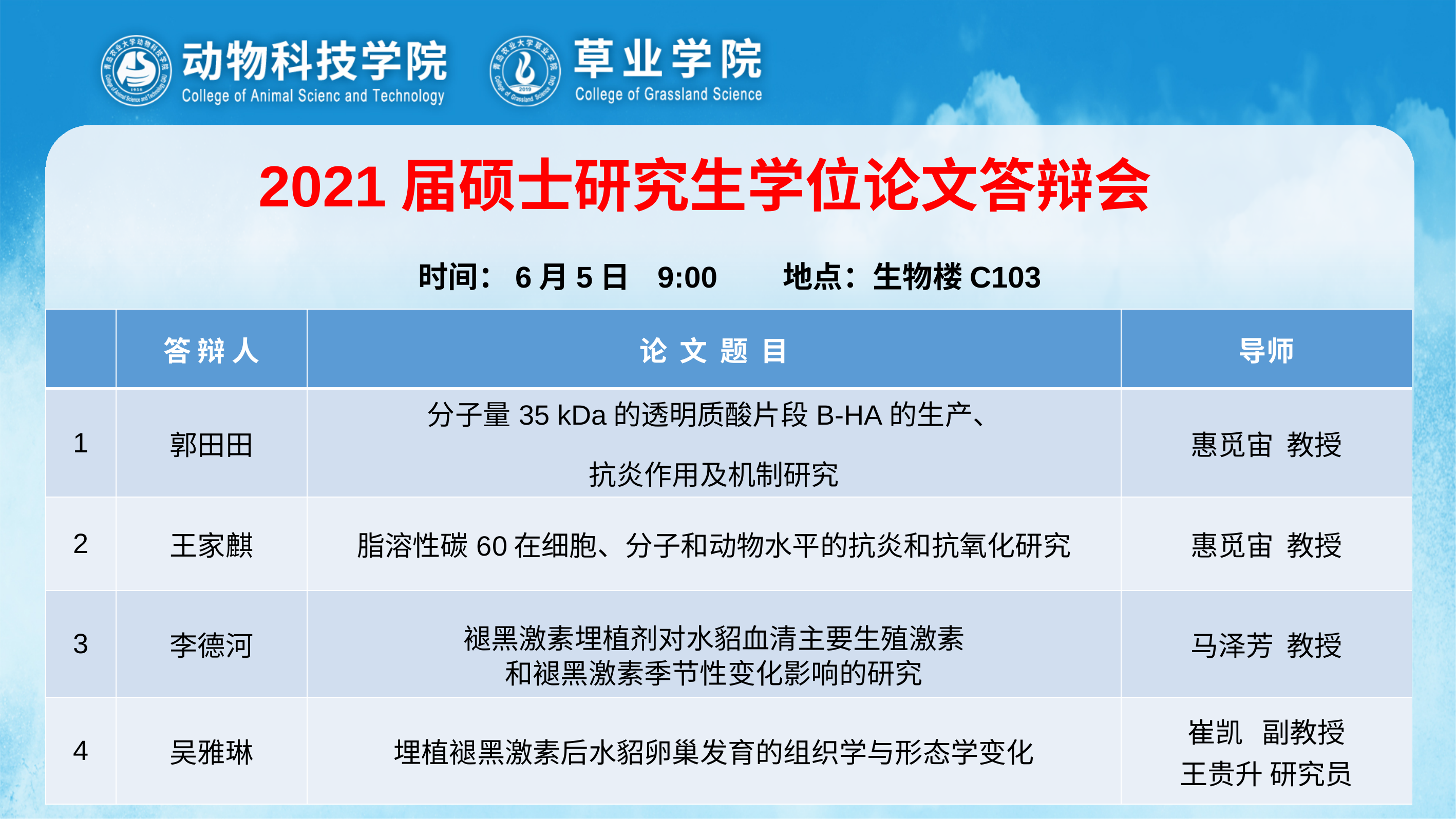

2021届硕士研究生学位论文答辩会
时间：6月5日   9:00       地点：生物楼C103
|  | 答 辩 人 | 论 文 题 目 | 导师 |
| --- | --- | --- | --- |
| 1 | 郭田田 | 分子量35 kDa的透明质酸片段B-HA的生产、 抗炎作用及机制研究 | 惠觅宙 教授 |
| 2 | 王家麒 | 脂溶性碳60在细胞、分子和动物水平的抗炎和抗氧化研究 | 惠觅宙 教授 |
| 3 | 李德河 | 褪黑激素埋植剂对水貂血清主要生殖激素 和褪黑激素季节性变化影响的研究 | 马泽芳 教授 |
| 4 | 吴雅琳 | 埋植褪黑激素后水貂卵巢发育的组织学与形态学变化 | 崔凯 副教授 王贵升 研究员 |